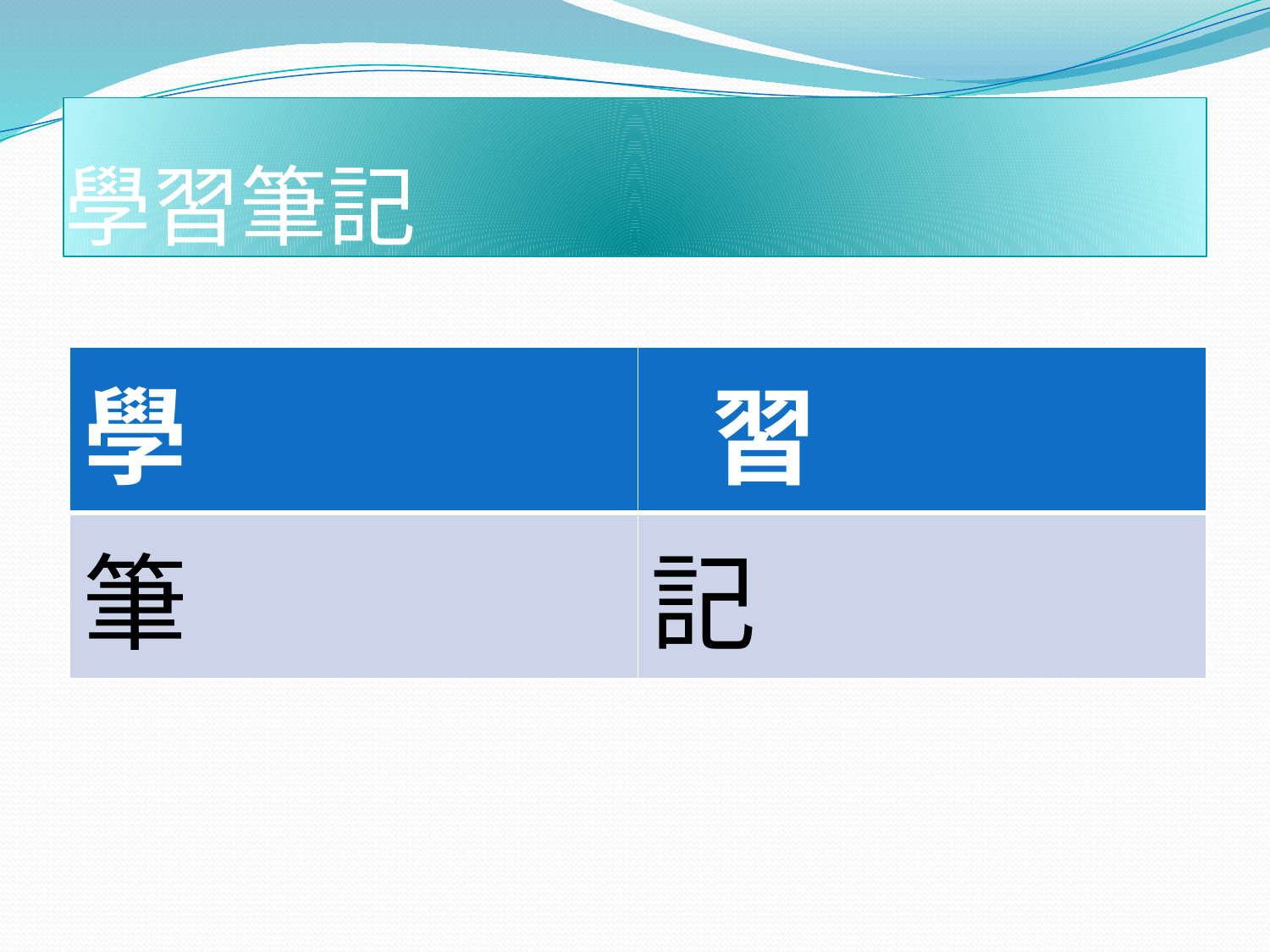

# 學習筆記
| 學 | 習 |
| --- | --- |
| 筆 | 記 |